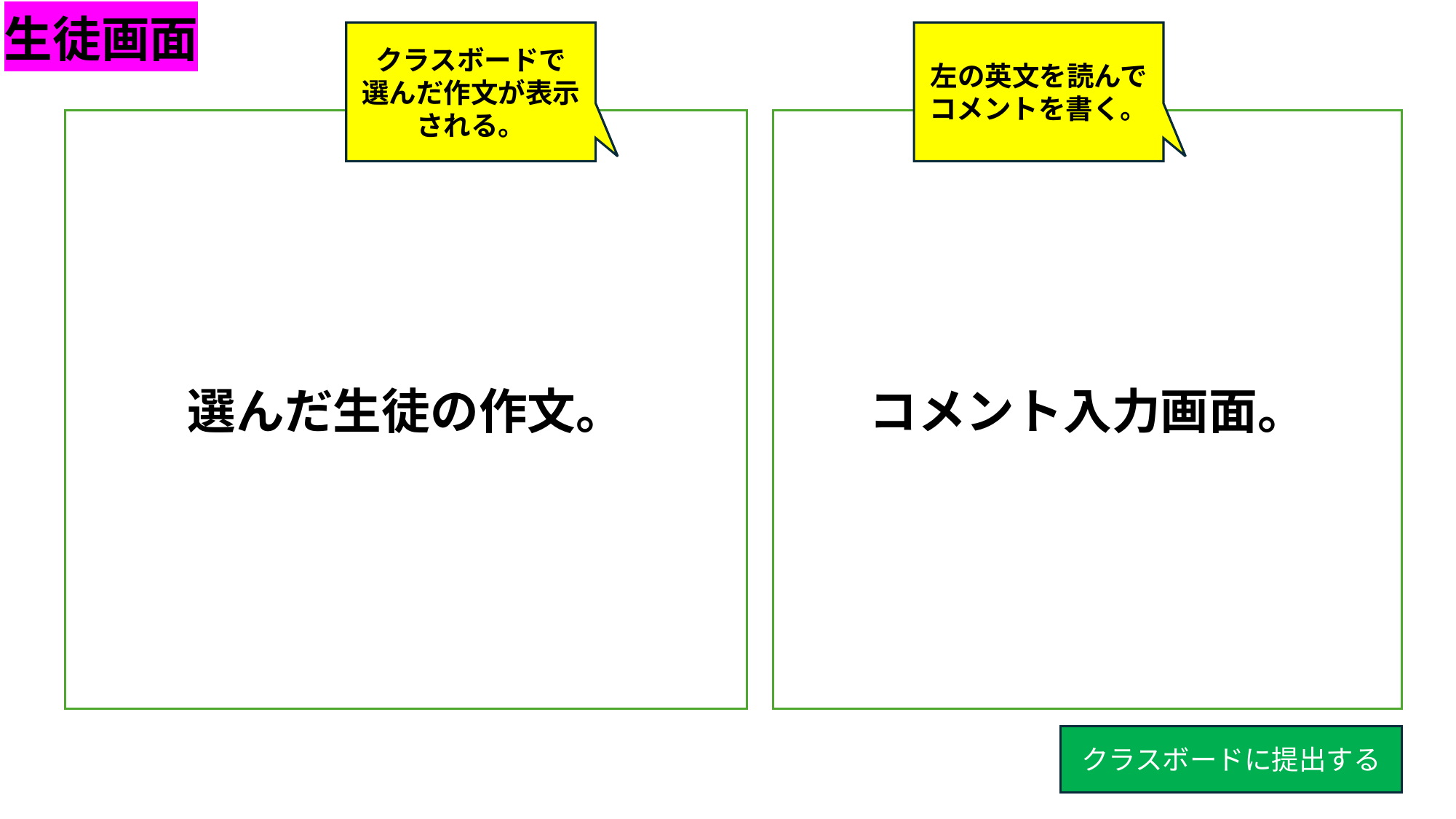

生徒画面
左の英文を読んで
コメントを書く。
クラスボードで
選んだ作文が表示される。
選んだ生徒の作文。
コメント入力画面。
クラスボードに提出する